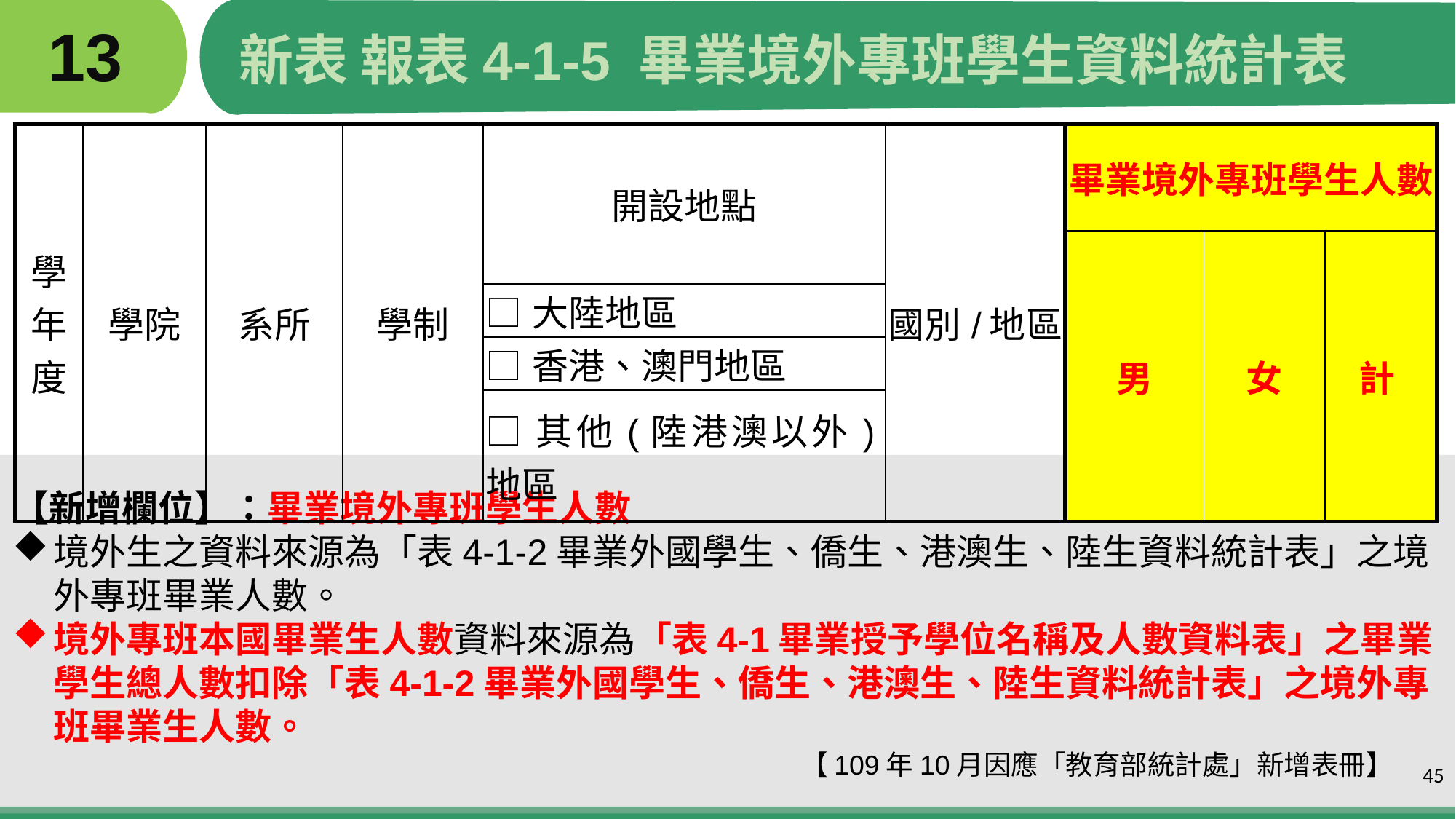

# 13
新表 報表4-1-5 畢業境外專班學生資料統計表
| 學年度 | 學院 | 系所 | 學制 | 開設地點 | 國別/地區 | 畢業境外專班學生人數 |  |  |
| --- | --- | --- | --- | --- | --- | --- | --- | --- |
|  |  |  |  |  |  | 男 | 女 | 計 |
|  |  |  |  | □大陸地區 |  |  |  |  |
|  |  |  |  | □香港、澳門地區 |  |  |  |  |
|  |  |  |  | □其他(陸港澳以外)地區 |  |  |  |  |
【新增欄位】：畢業境外專班學生人數
境外生之資料來源為「表4-1-2畢業外國學生、僑生、港澳生、陸生資料統計表」之境外專班畢業人數。
境外專班本國畢業生人數資料來源為「表4-1畢業授予學位名稱及人數資料表」之畢業學生總人數扣除「表4-1-2畢業外國學生、僑生、港澳生、陸生資料統計表」之境外專班畢業生人數。
                                                                                                                      【109年10月因應「教育部統計處」新增表冊】

45